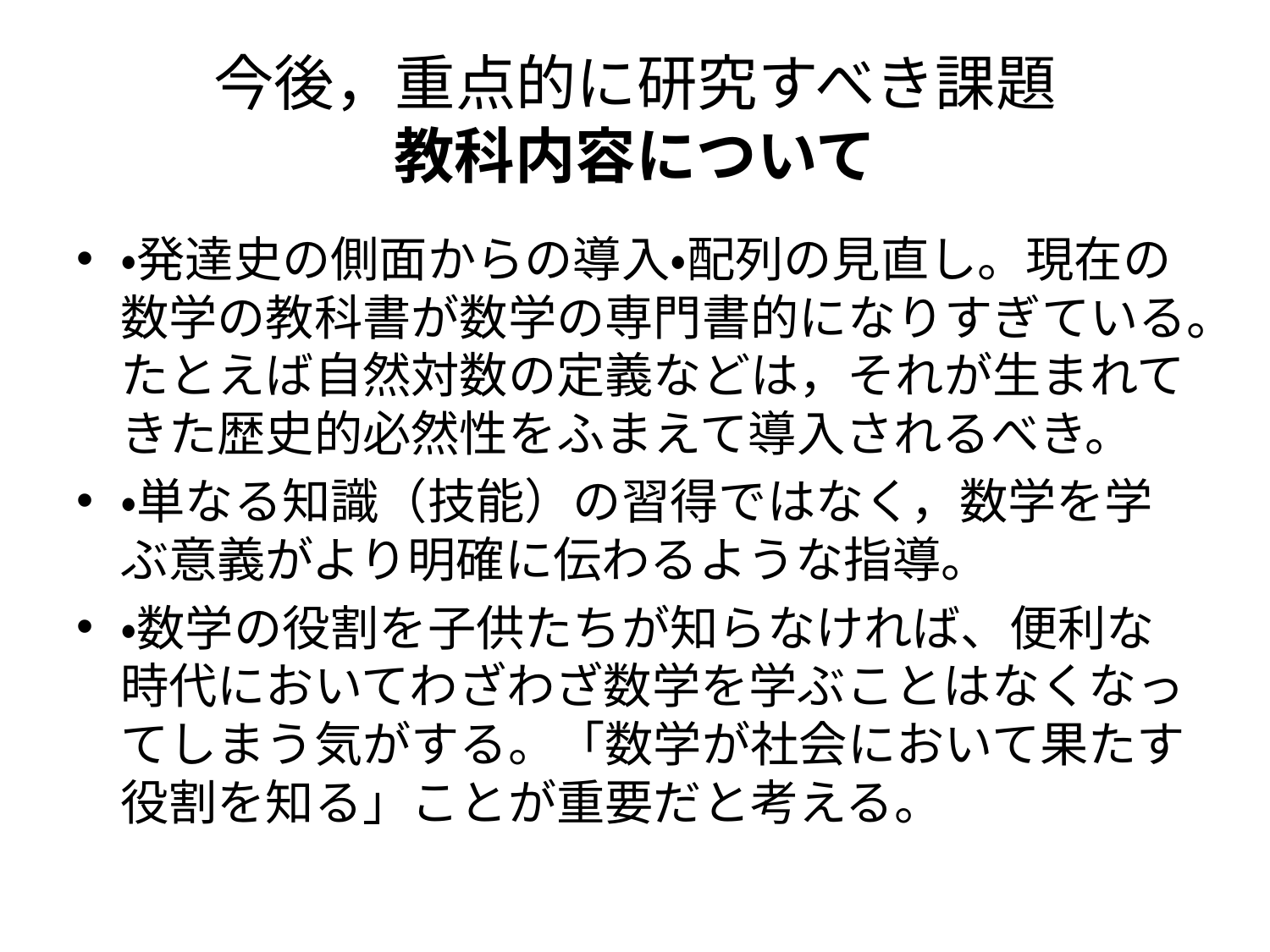

# 今後，重点的に研究すべき課題 教科内容について
・発達史の側面からの導入・配列の見直し。現在の数学の教科書が数学の専門書的になりすぎている。たとえば自然対数の定義などは，それが生まれてきた歴史的必然性をふまえて導入されるべき。
・単なる知識（技能）の習得ではなく，数学を学ぶ意義がより明確に伝わるような指導。
・数学の役割を子供たちが知らなければ、便利な時代においてわざわざ数学を学ぶことはなくなってしまう気がする。「数学が社会において果たす役割を知る」ことが重要だと考える。